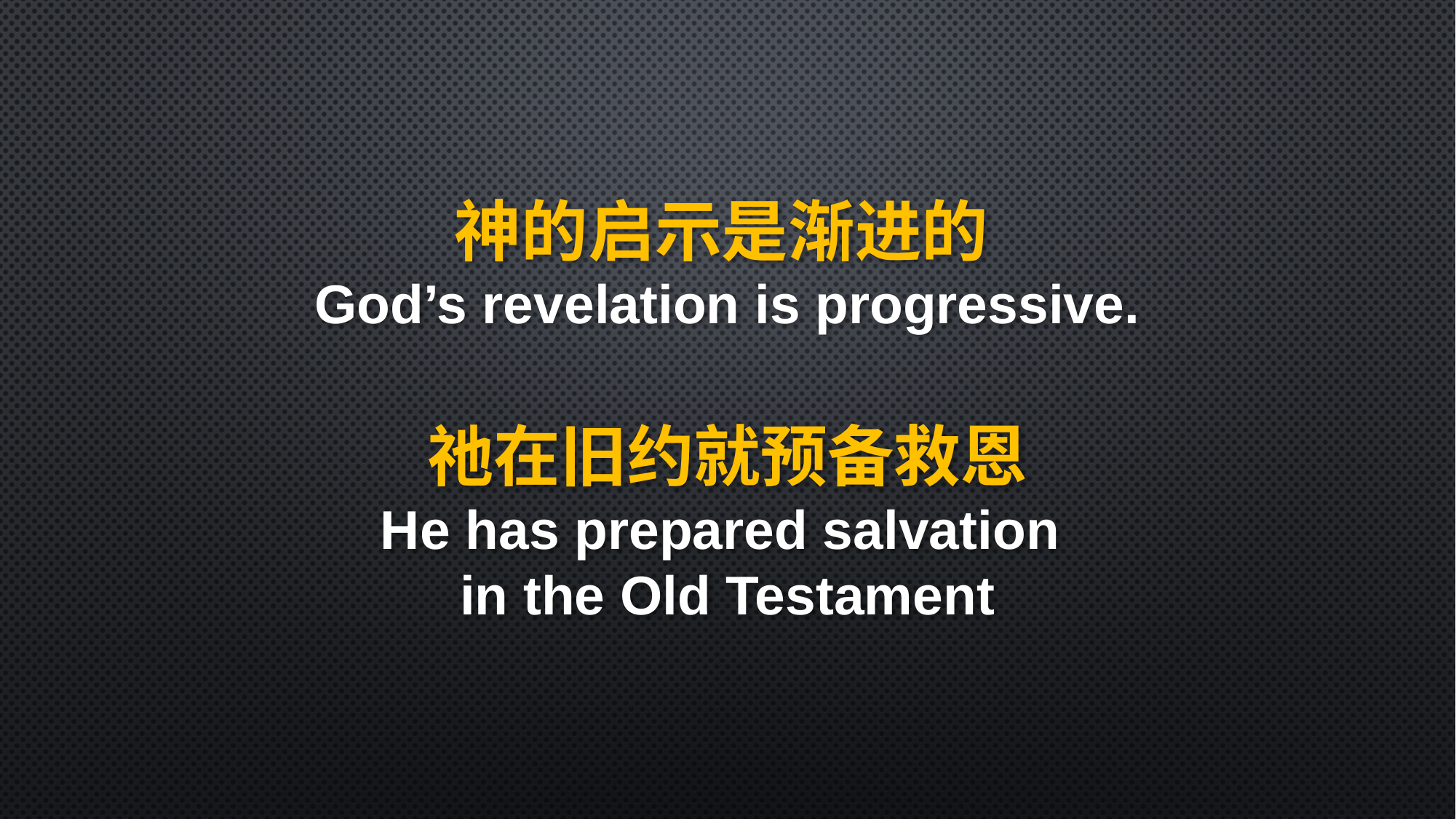

神的启示是渐进的
God’s revelation is progressive.

祂在旧约就预备救恩
He has prepared salvation
in the Old Testament